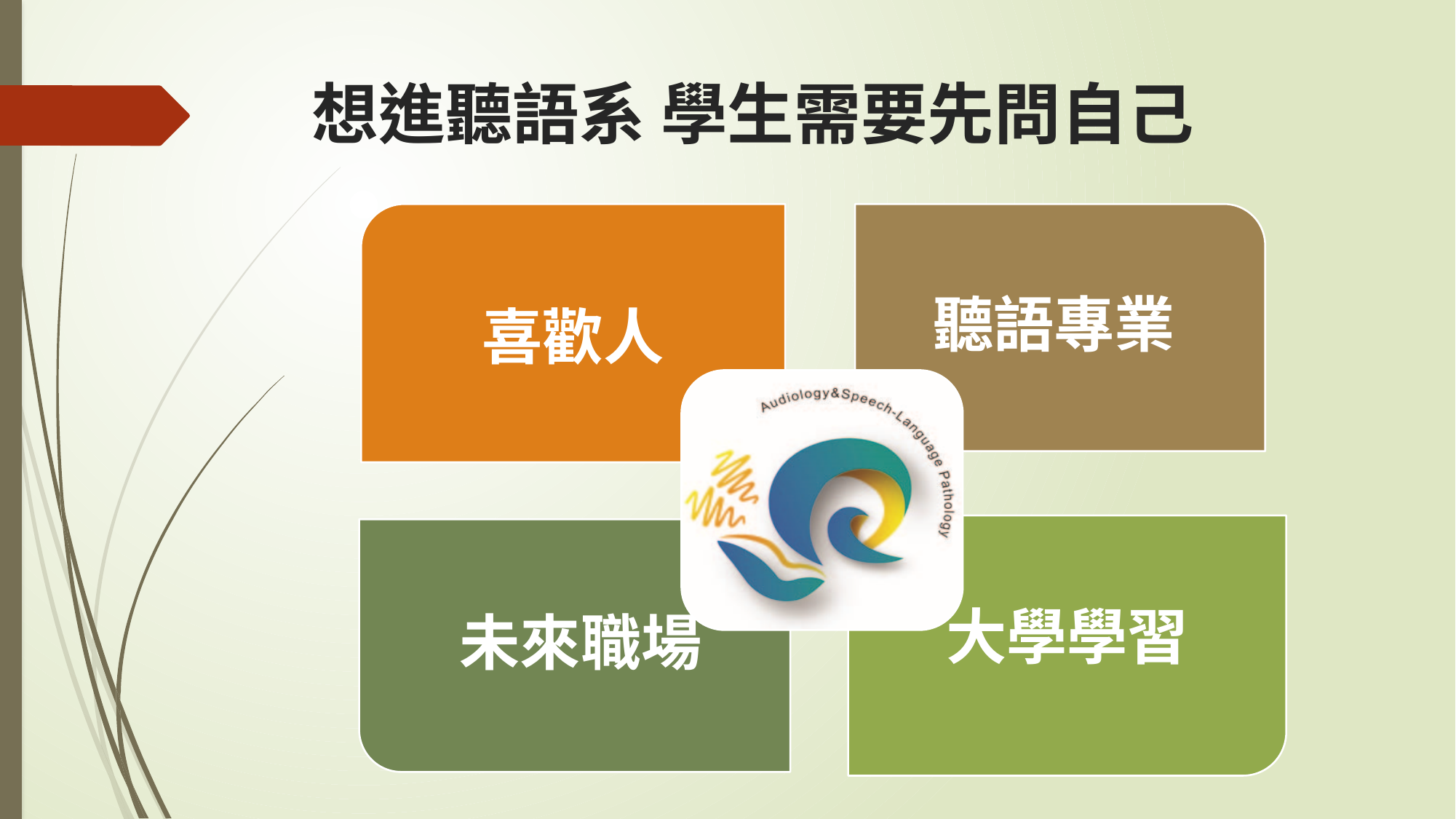

# 想進聽語系 學生需要先問自己
喜歡人
聽語專業
未來職場
大學學習